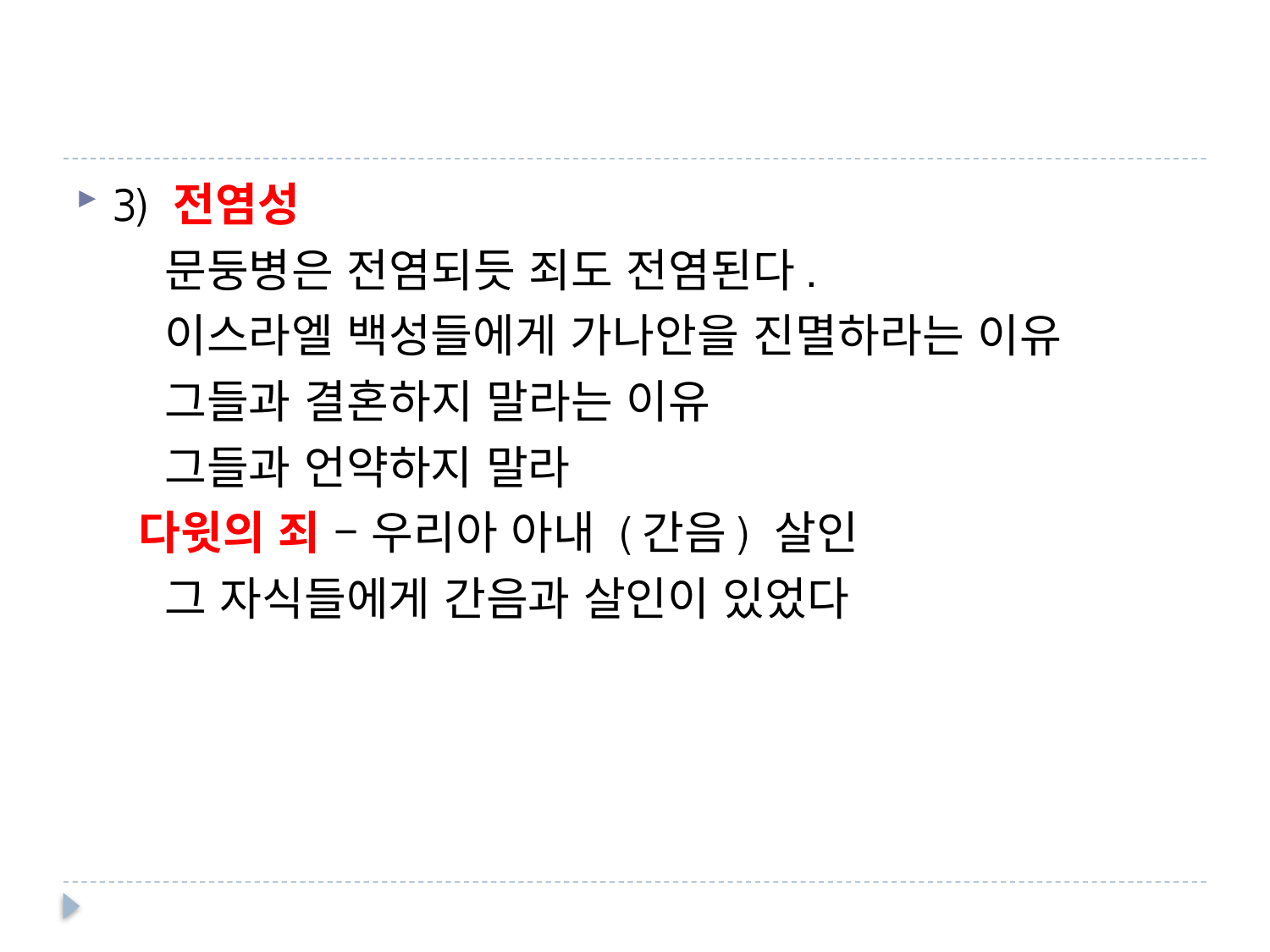

#
3) 전염성
      문둥병은 전염되듯 죄도 전염된다.
      이스라엘 백성들에게 가나안을 진멸하라는 이유
      그들과 결혼하지 말라는 이유
      그들과 언약하지 말라
    다윗의 죄 – 우리아 아내 (간음) 살인
      그 자식들에게 간음과 살인이 있었다